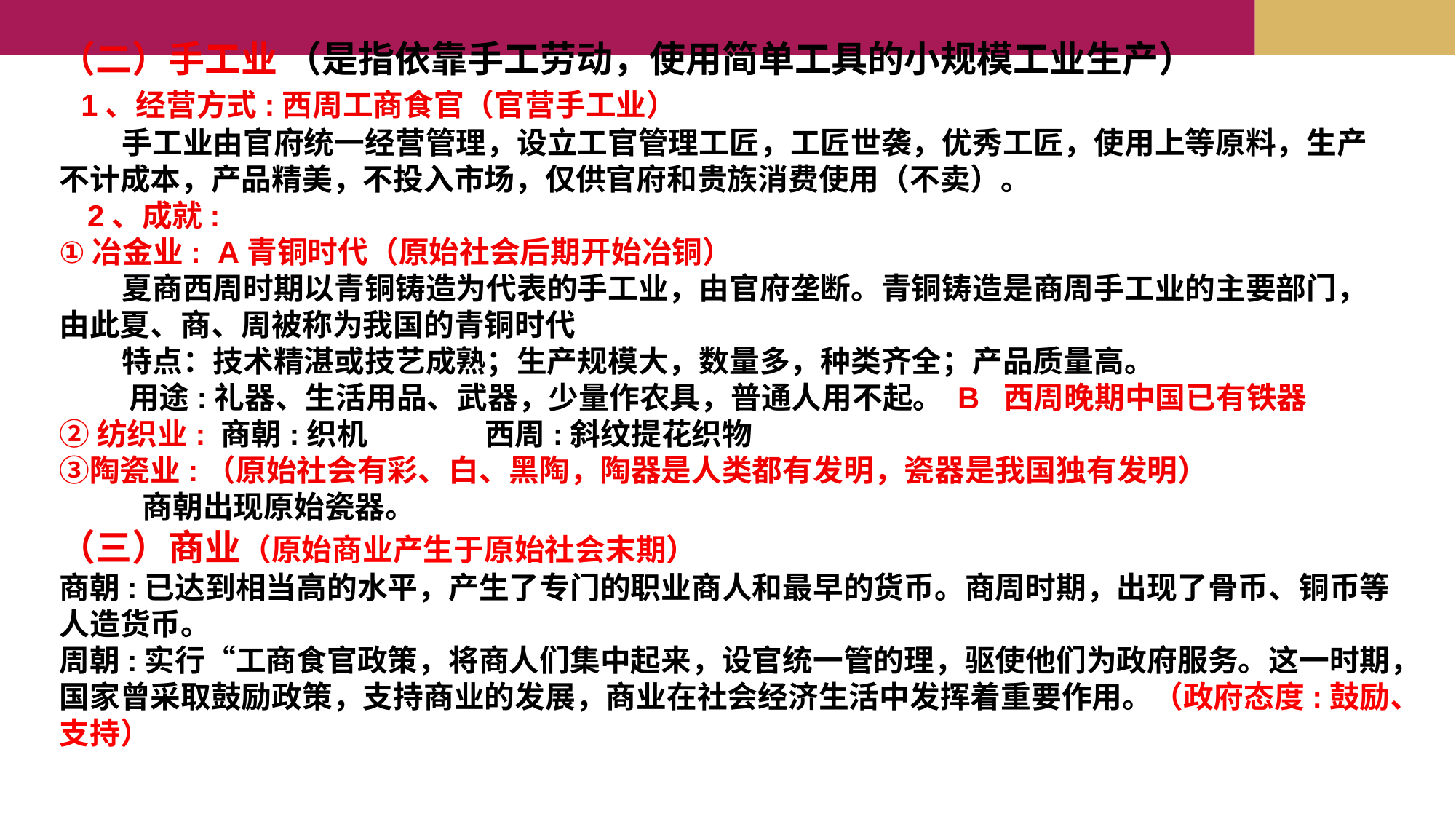

（二）手工业 （是指依靠手工劳动，使用简单工具的小规模工业生产）
 1、经营方式:西周工商食官（官营手工业）
        手工业由官府统一经营管理，设立工官管理工匠，工匠世袭，优秀工匠，使用上等原料，生产不计成本，产品精美，不投入市场，仅供官府和贵族消费使用（不卖）。
   2、成就:
①冶金业:  A青铜时代（原始社会后期开始冶铜）
        夏商西周时期以青铜铸造为代表的手工业，由官府垄断。青铜铸造是商周手工业的主要部门，由此夏、商、周被称为我国的青铜时代
        特点：技术精湛或技艺成熟；生产规模大，数量多，种类齐全；产品质量高。
         用途:礼器、生活用品、武器，少量作农具，普通人用不起。 B  西周晚期中国已有铁器
②纺织业: 商朝:织机                 西周:斜纹提花织物
③陶瓷业:（原始社会有彩、白、黑陶，陶器是人类都有发明，瓷器是我国独有发明）
            商朝出现原始瓷器。
（三）商业（原始商业产生于原始社会末期）
商朝:已达到相当高的水平，产生了专门的职业商人和最早的货币。商周时期，出现了骨币、铜币等人造货币。
周朝:实行“工商食官政策，将商人们集中起来，设官统一管的理，驱使他们为政府服务。这一时期，国家曾采取鼓励政策，支持商业的发展，商业在社会经济生活中发挥着重要作用。（政府态度:鼓励、支持）